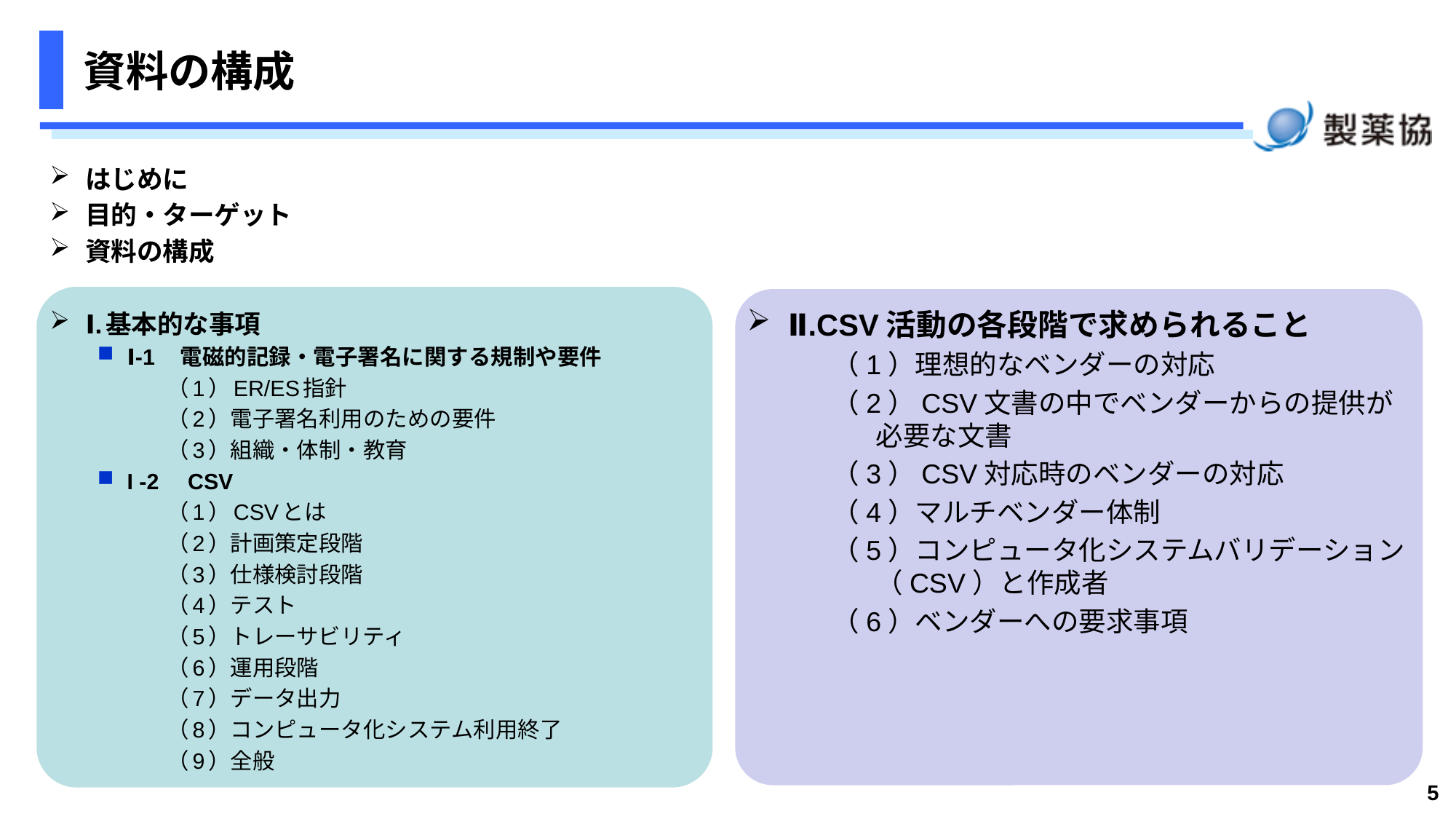

# 資料の構成
はじめに
目的・ターゲット
資料の構成

Ⅰ.基本的な事項
Ⅰ-1　電磁的記録・電子署名に関する規制や要件
　（1）ER/ES指針
　（2）電子署名利用のための要件
　（3）組織・体制・教育
I -2　CSV
　（1）CSVとは
　（2）計画策定段階
　（3）仕様検討段階
　（4）テスト
　（5）トレーサビリティ
　（6）運用段階
　（7）データ出力
　（8）コンピュータ化システム利用終了
　（9）全般

Ⅱ.CSV活動の各段階で求められること
（1）理想的なベンダーの対応
（2）CSV文書の中でベンダーからの提供が必要な文書
（3）CSV対応時のベンダーの対応
（4）マルチベンダー体制
（5）コンピュータ化システムバリデーション（CSV）と作成者
（6）ベンダーへの要求事項

5